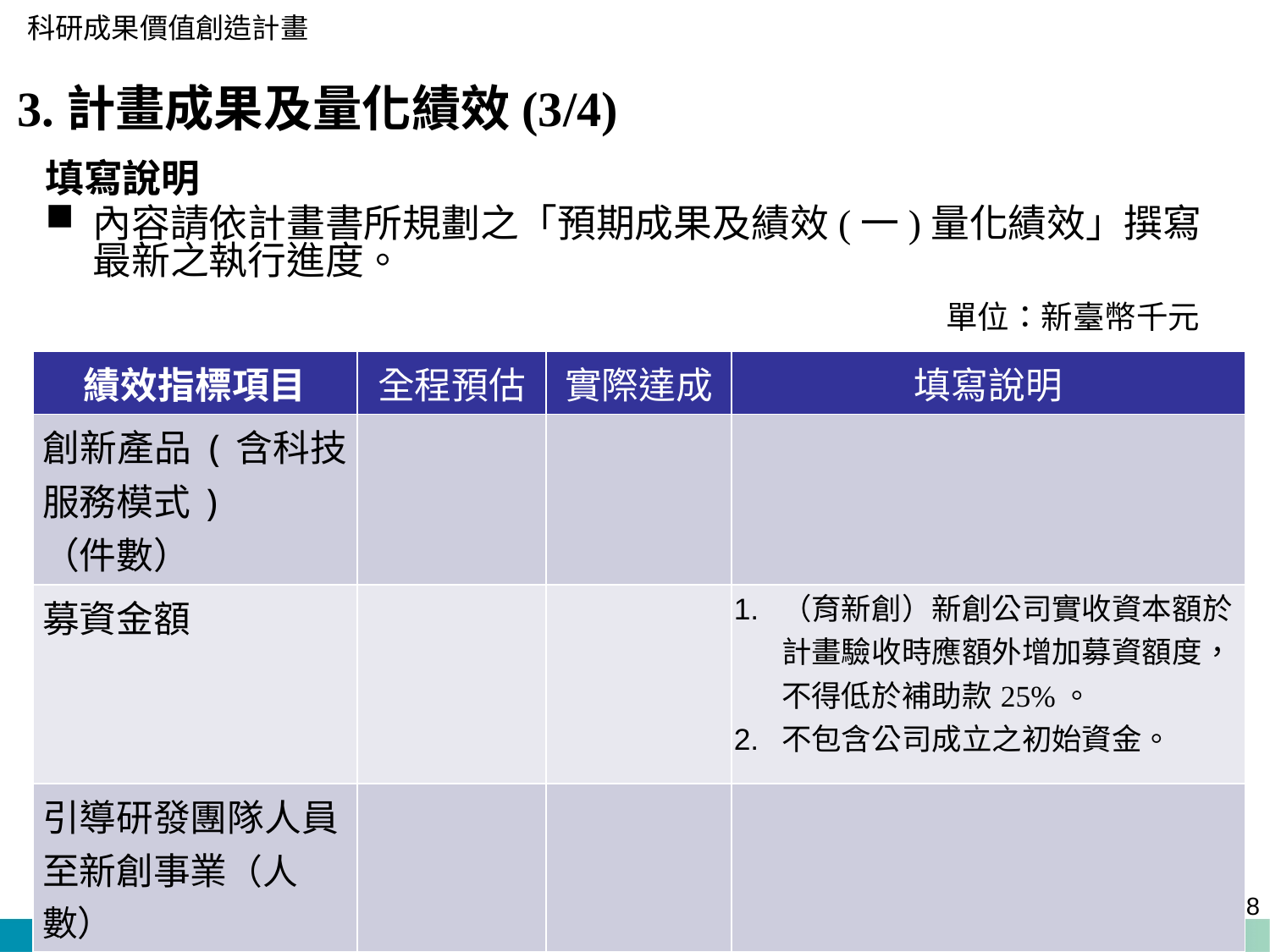

3.計畫成果及量化績效(3/4)
填寫說明
內容請依計畫書所規劃之「預期成果及績效(一)量化績效」撰寫最新之執行進度。
單位：新臺幣千元
| 績效指標項目 | 全程預估 | 實際達成 | 填寫說明 |
| --- | --- | --- | --- |
| 創新產品(含科技服務模式) （件數） |  |  |  |
| 募資金額 |  |  | （育新創）新創公司實收資本額於計畫驗收時應額外增加募資額度，不得低於補助款25%。 不包含公司成立之初始資金。 |
| 引導研發團隊人員至新創事業（人數） |  |  |  |
8